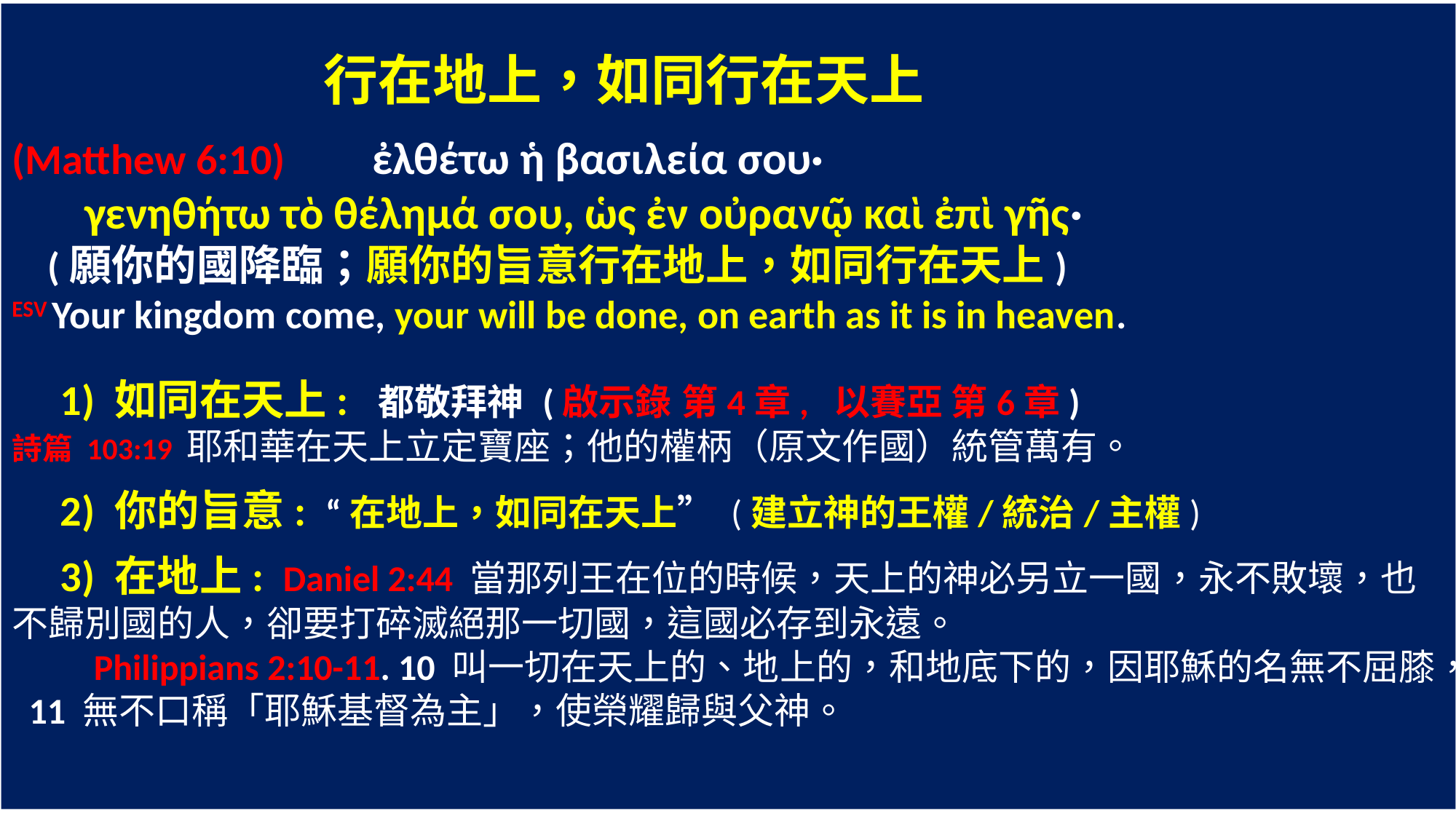

行在地上，如同行在天上

(Matthew 6:10)         ἐλθέτω ἡ βασιλεία σου·
       γενηθήτω τὸ θέλημά σου, ὡς ἐν οὐρανῷ καὶ ἐπὶ γῆς·
    (願你的國降臨；願你的旨意行在地上，如同行在天上)
ESV Your kingdom come, your will be done, on earth as it is in heaven.

     1) 如同在天上:  都敬拜神 (啟示錄 第4章,  以賽亞 第6章)
詩篇 103:19 耶和華在天上立定寶座；他的權柄（原文作國）統管萬有。

     2) 你的旨意:  “在地上，如同在天上” (建立神的王權/統治/主權)

     3) 在地上:  Daniel 2:44 當那列王在位的時候，天上的神必另立一國，永不敗壞，也不歸別國的人，卻要打碎滅絕那一切國，這國必存到永遠。
          Philippians 2:10-11. 10 叫一切在天上的、地上的，和地底下的，因耶穌的名無不屈膝， 11 無不口稱「耶穌基督為主」，使榮耀歸與父神。